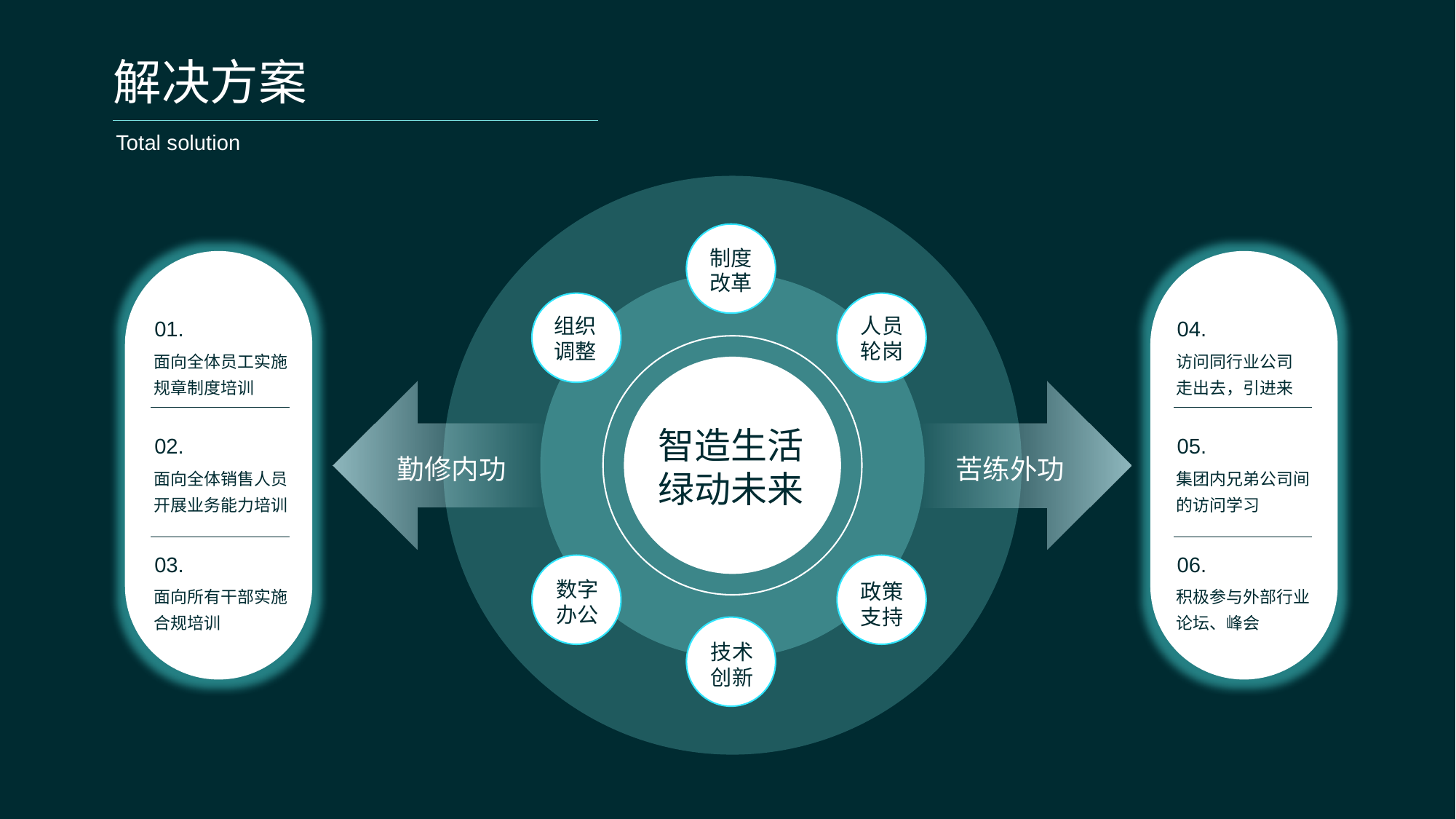

解决方案
Total solution

制度
改革

组织
调整
人员
轮岗
01.
面向全体员工实施规章制度培训
04.
访问同行业公司
走出去，引进来

智造生活
绿动未来
02.
面向全体销售人员开展业务能力培训
05.
集团内兄弟公司间的访问学习
勤修内功
苦练外功
03.
面向所有干部实施合规培训
06.
积极参与外部行业论坛、峰会

数字
办公
政策
支持

技术
创新